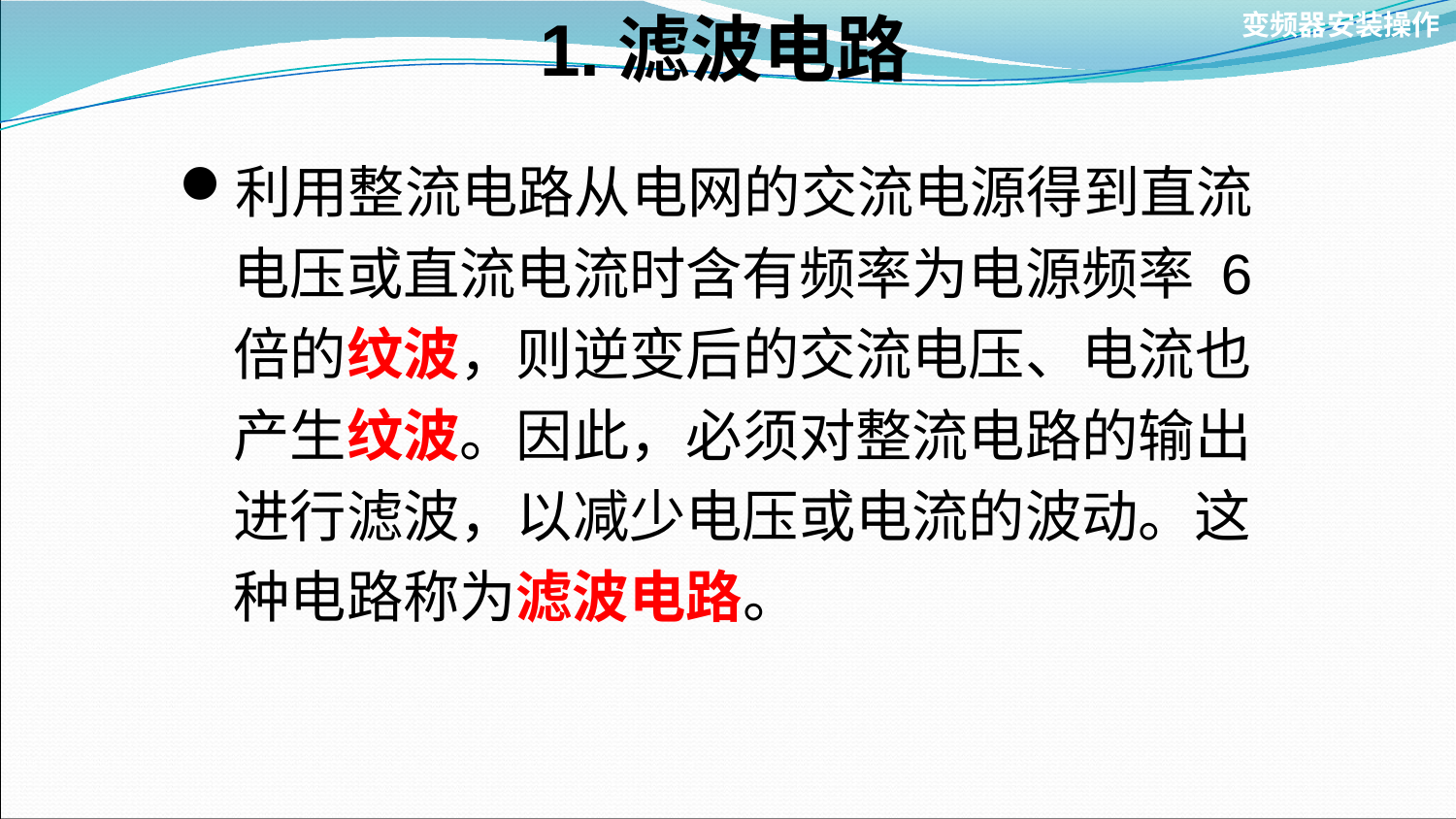

变频器安装操作
# 1.滤波电路
利用整流电路从电网的交流电源得到直流电压或直流电流时含有频率为电源频率 6 倍的纹波，则逆变后的交流电压、电流也产生纹波。因此，必须对整流电路的输出进行滤波，以减少电压或电流的波动。这种电路称为滤波电路。
3